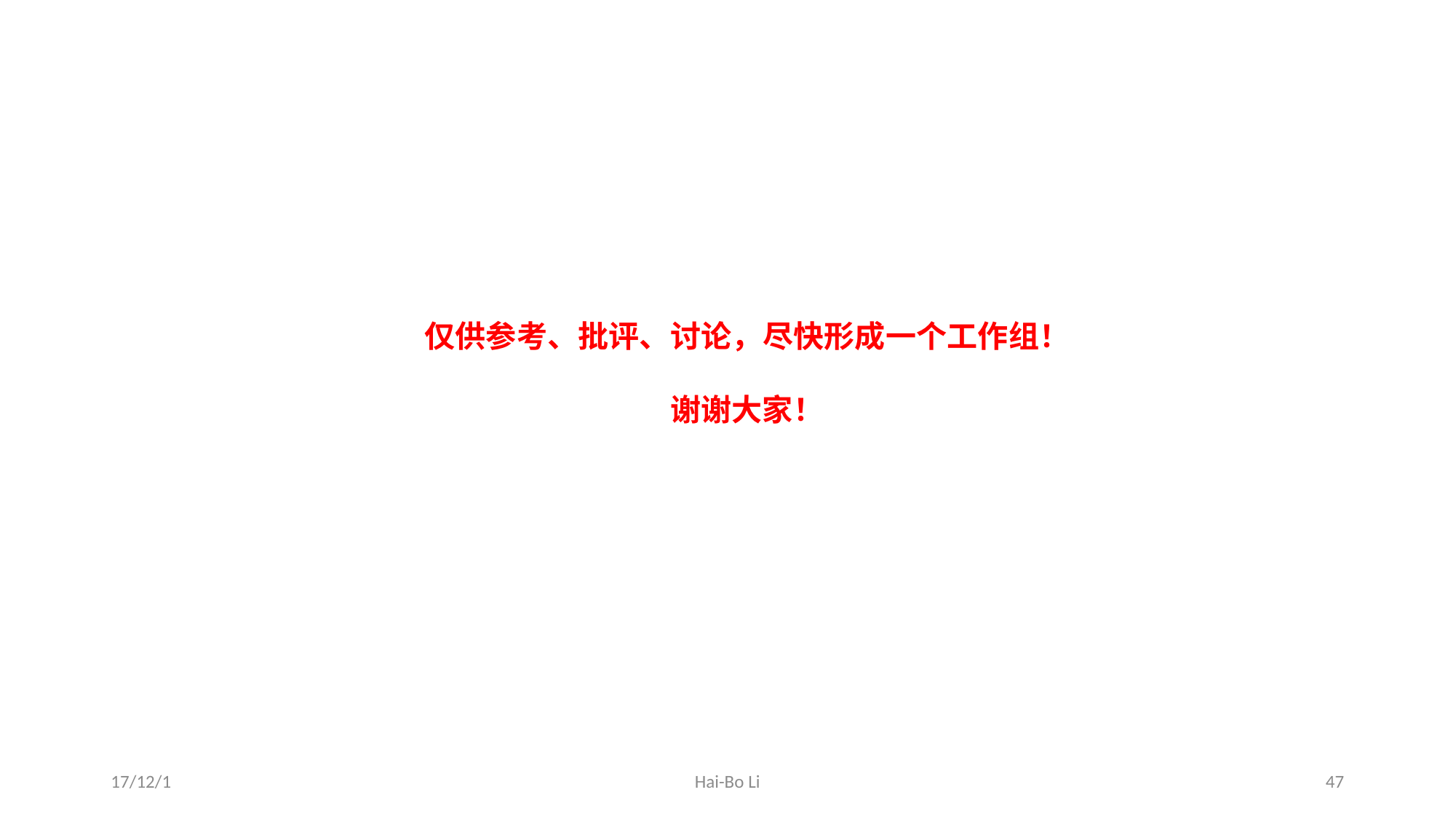

# 仅供参考、批评、讨论，尽快形成一个工作组！ 谢谢大家！
17/12/1
Hai-Bo Li
47